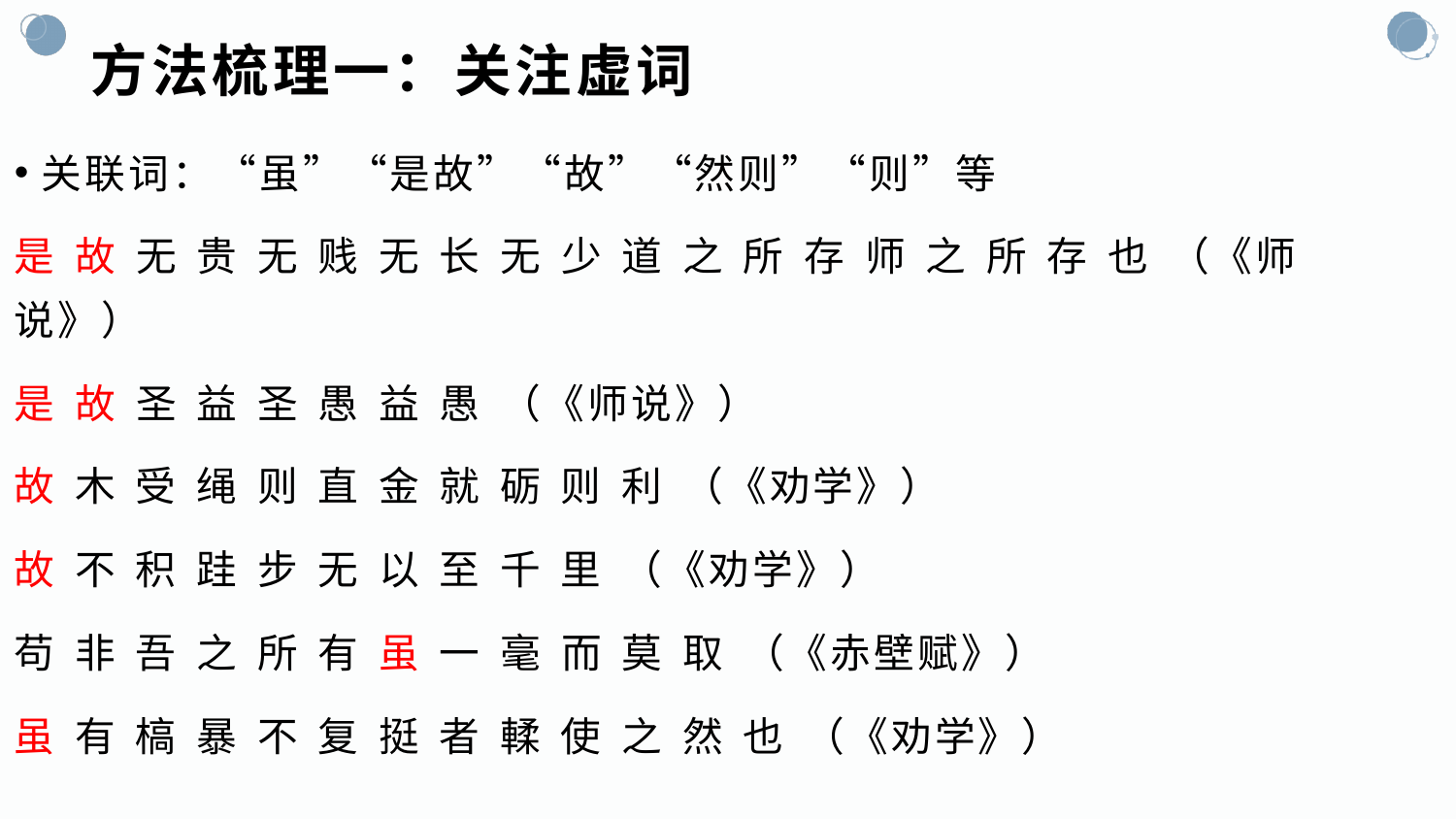

# 方法梳理一：关注虚词
关联词：“虽”“是故”“故”“然则”“则”等
是故无贵无贱无长无少道之所存师之所存也（《师说》）
是故圣益圣愚益愚（《师说》）
故木受绳则直金就砺则利（《劝学》）
故不积跬步无以至千里（《劝学》）
苟非吾之所有虽一毫而莫取（《赤壁赋》）
虽有槁暴不复挺者輮使之然也（《劝学》）